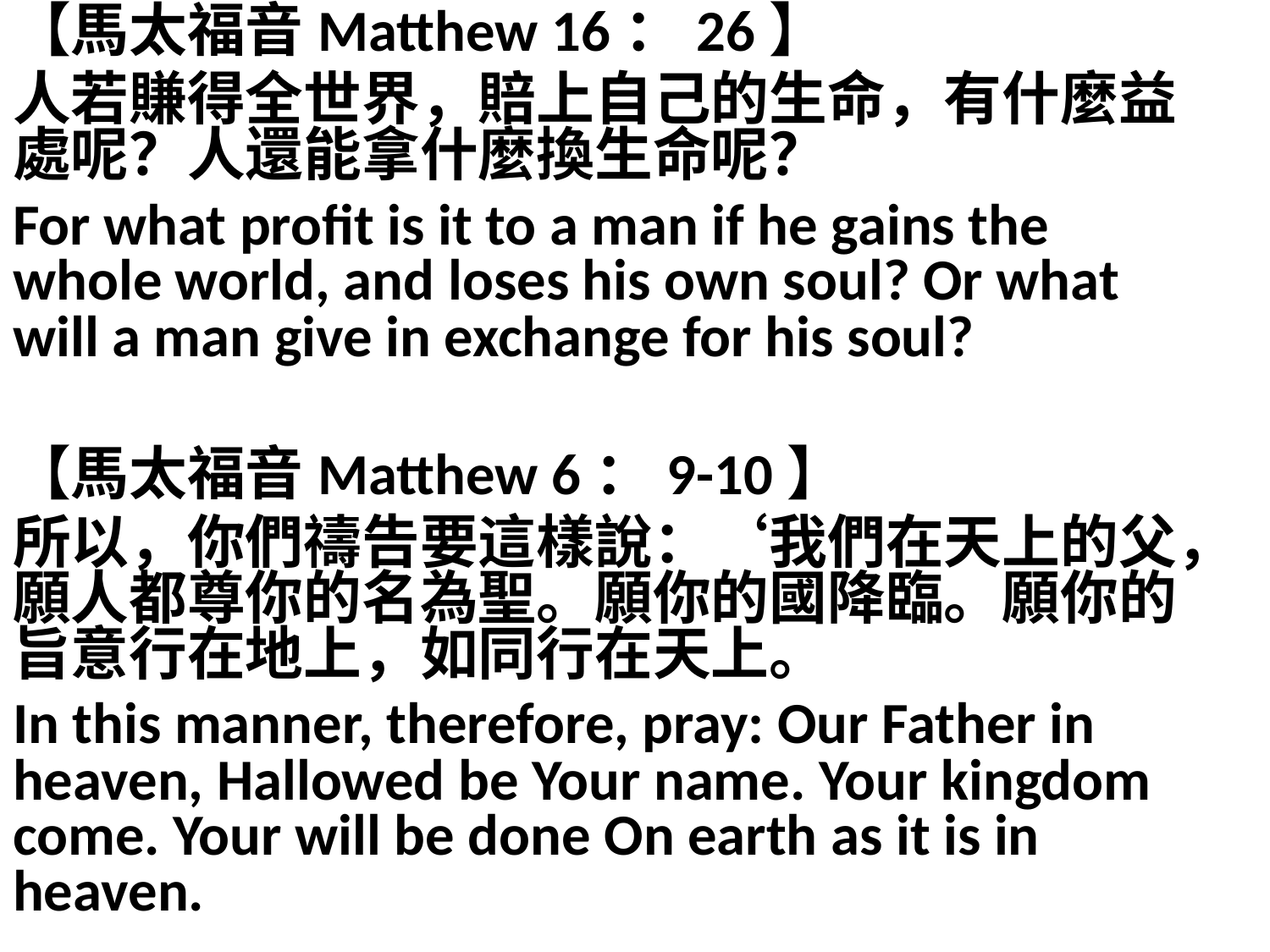

【馬太福音Matthew 16：26】
人若賺得全世界，賠上自己的生命，有什麼益處呢？人還能拿什麼換生命呢？
For what profit is it to a man if he gains the whole world, and loses his own soul? Or what will a man give in exchange for his soul?

【馬太福音Matthew 6：9-10】
所以，你們禱告要這樣說：‘我們在天上的父，願人都尊你的名為聖。願你的國降臨。願你的旨意行在地上，如同行在天上。
In this manner, therefore, pray: Our Father in heaven, Hallowed be Your name. Your kingdom come. Your will be done On earth as it is in heaven.